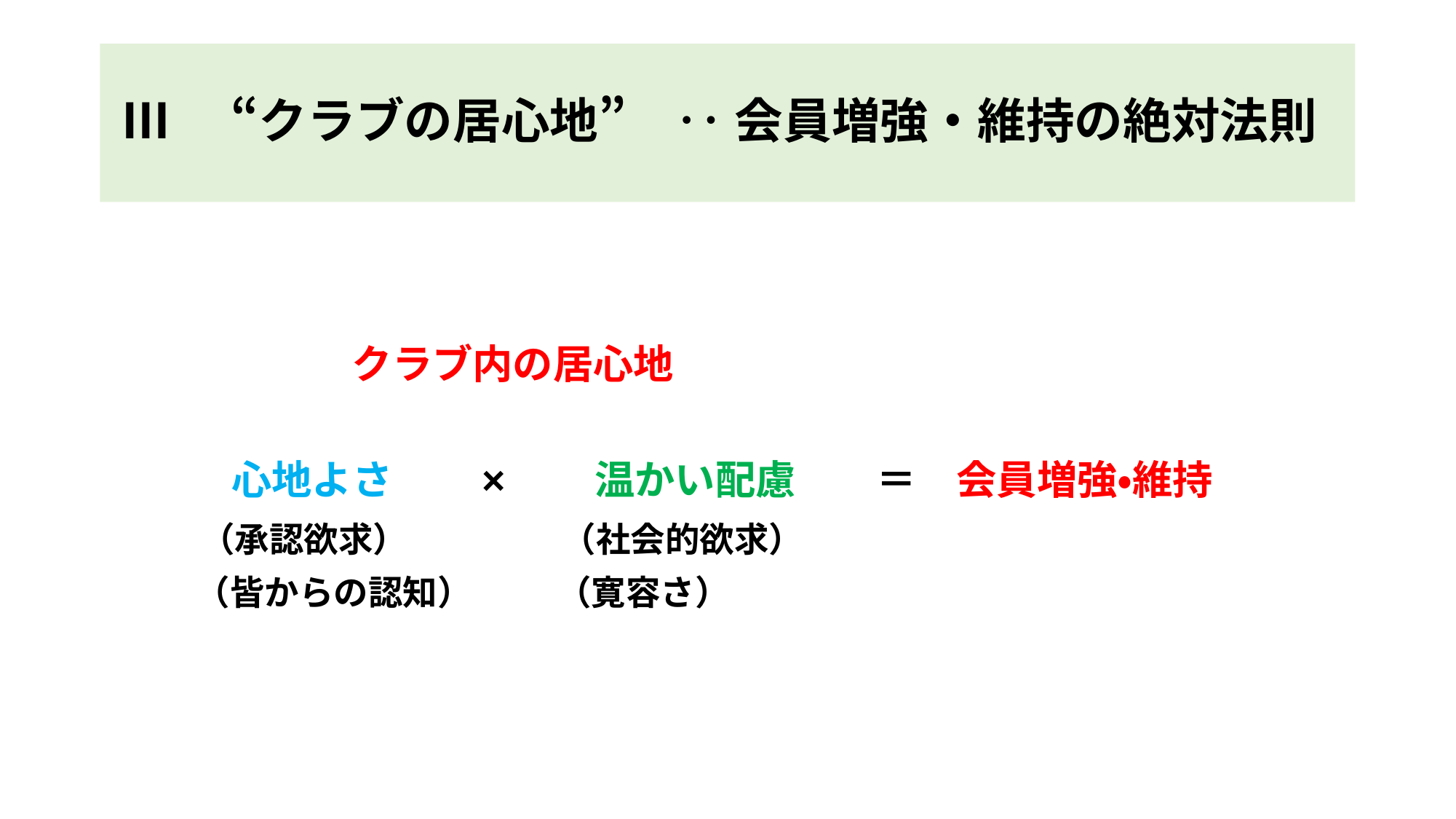

# Ⅲ　“クラブの居心地”　‥ 会員増強・維持の絶対法則

　　　　　　クラブ内の居心地

　　　心地よさ　　×　　温かい配慮　　＝　会員増強・維持
　　 （承認欲求）　　　  　（社会的欲求）
　 　 （皆からの認知）　　  （寛容さ）